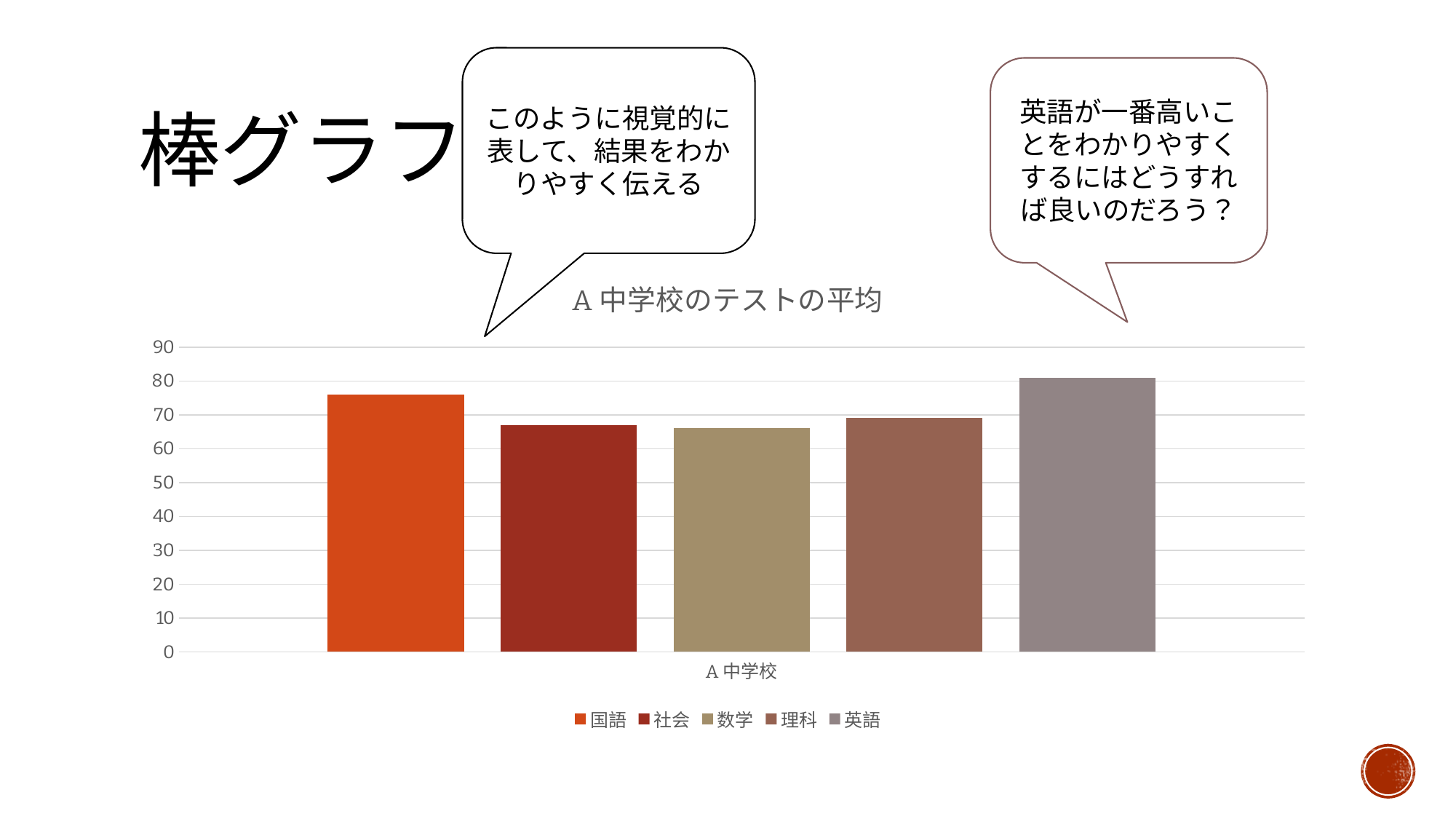

このように視覚的に表して、結果をわかりやすく伝える
# 棒グラフ
英語が一番高いことをわかりやすくするにはどうすれば良いのだろう？

### Chart: A中学校のテストの平均

| Category | 国語 | 社会 | 数学 | 理科 | 英語 |
|---|---|---|---|---|---|
| A中学校 | 76.0 | 67.0 | 66.0 | 69.0 | 81.0 |